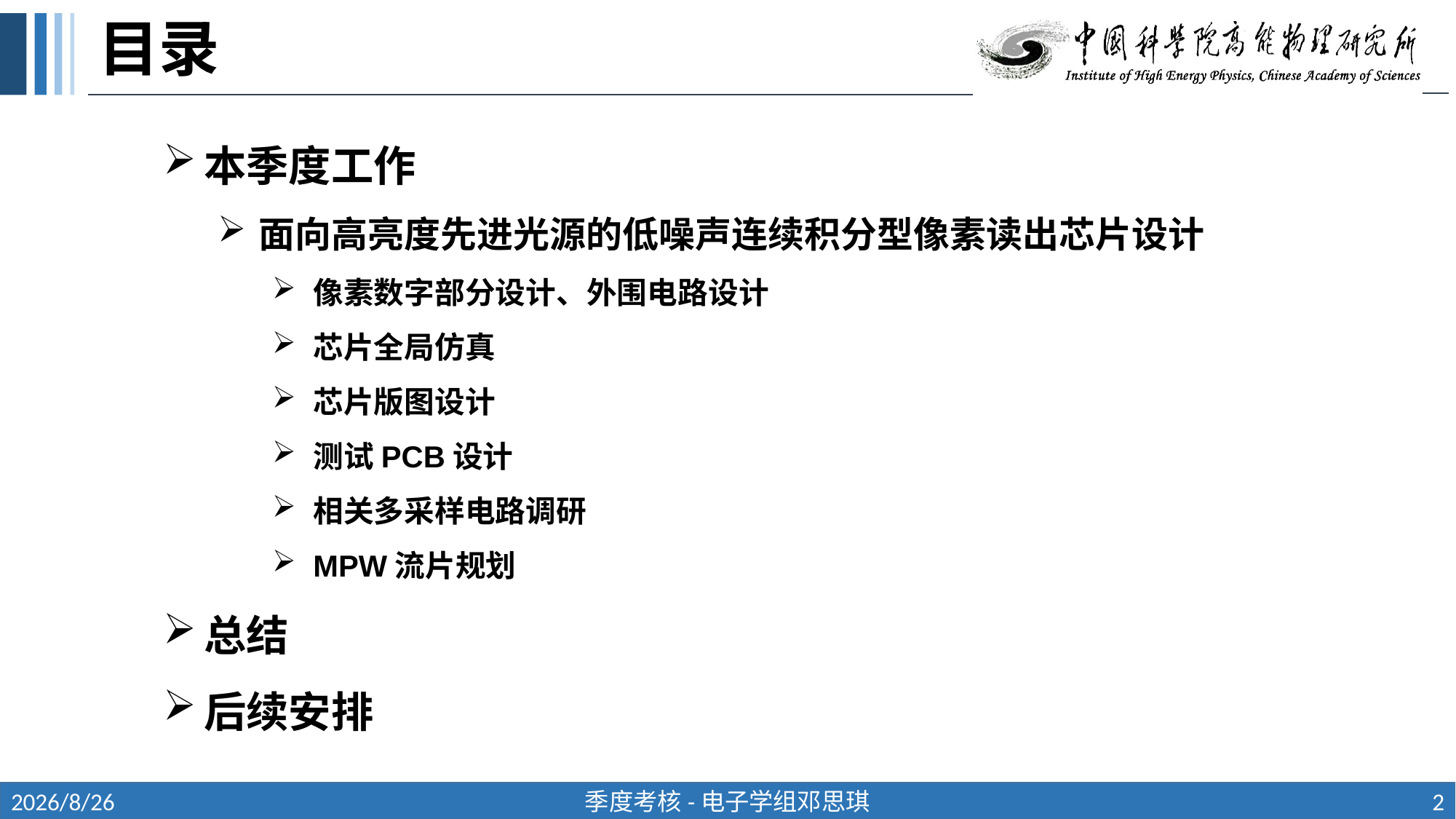

# 目录
本季度工作
面向高亮度先进光源的低噪声连续积分型像素读出芯片设计
像素数字部分设计、外围电路设计
芯片全局仿真
芯片版图设计
测试PCB设计
相关多采样电路调研
MPW流片规划
总结
后续安排
2026/8/26
季度考核-电子学组邓思琪
2